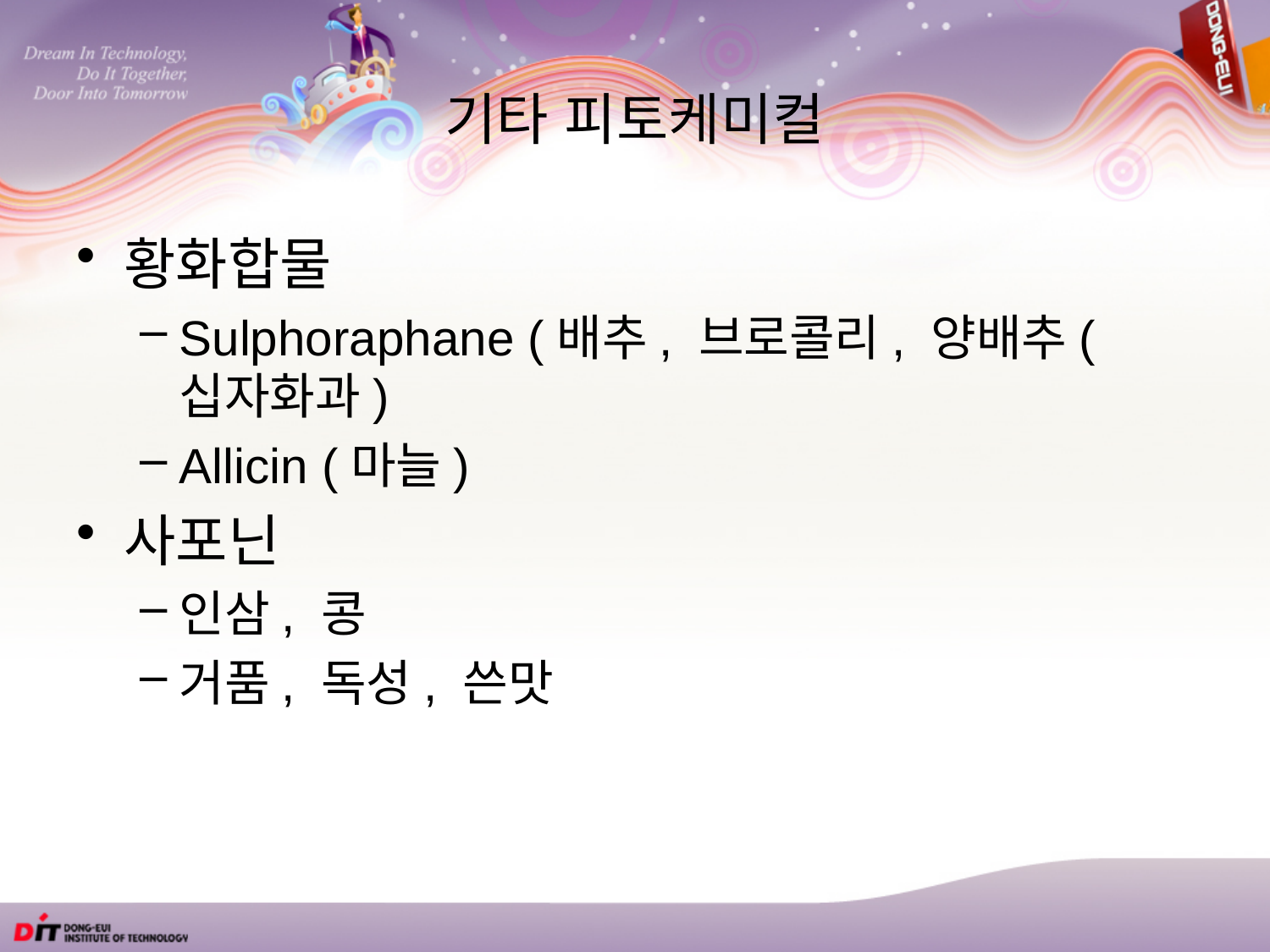

# 기타 피토케미컬
황화합물
Sulphoraphane (배추, 브로콜리, 양배추(십자화과)
Allicin (마늘)
사포닌
인삼, 콩
거품, 독성, 쓴맛